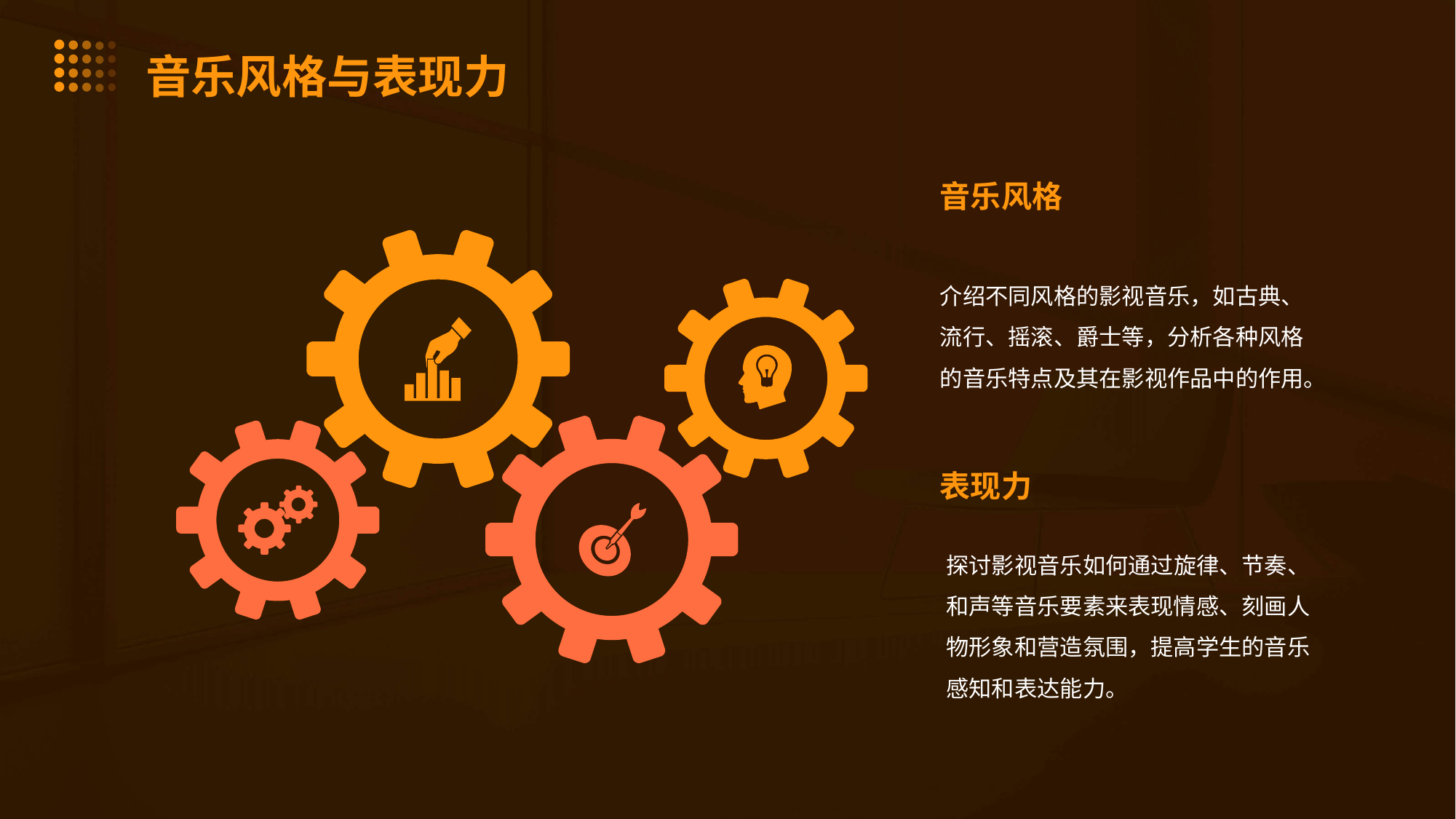

音乐风格与表现力

音乐风格
介绍不同风格的影视音乐，如古典、流行、摇滚、爵士等，分析各种风格的音乐特点及其在影视作品中的作用。

表现力

探讨影视音乐如何通过旋律、节奏、和声等音乐要素来表现情感、刻画人物形象和营造氛围，提高学生的音乐感知和表达能力。